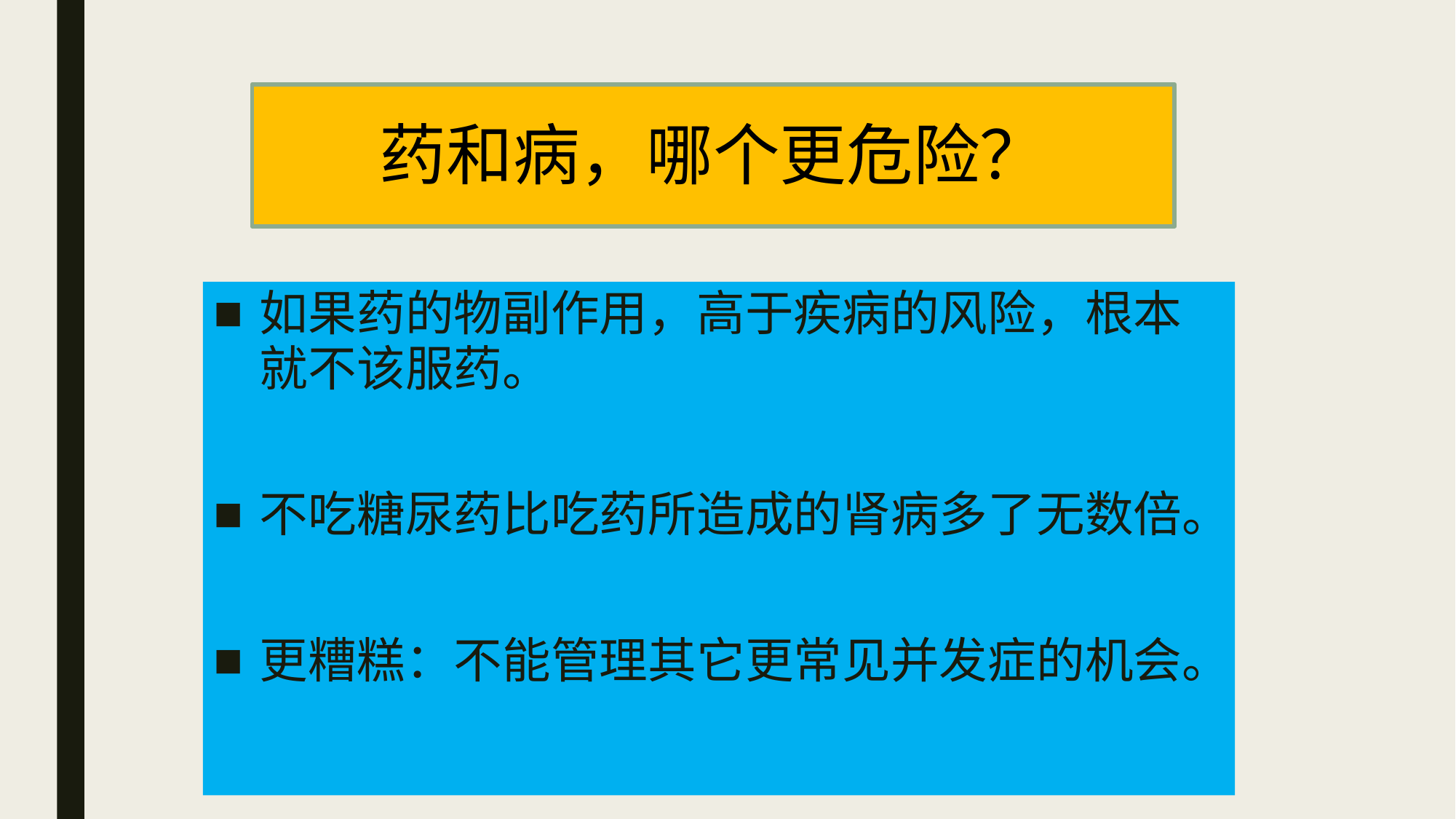

# 药和病，哪个更危险？
如果药的物副作用，高于疾病的风险，根本就不该服药。

不吃糖尿药比吃药所造成的肾病多了无数倍。

更糟糕：不能管理其它更常见并发症的机会。